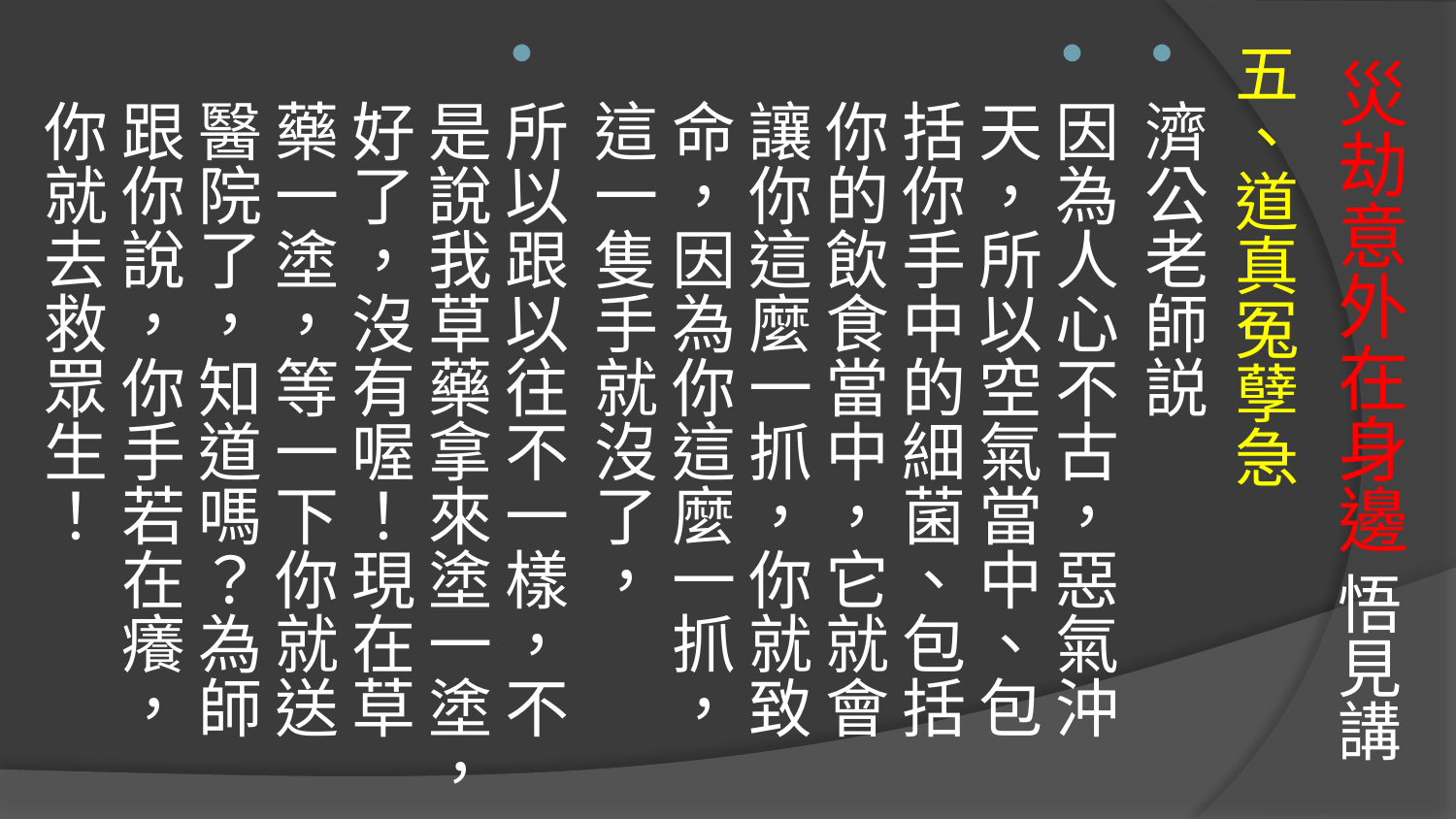

五、道真冤孽急
濟公老師説
因為人心不古，惡氣沖天，所以空氣當中、包括你手中的細菌、包括你的飲食當中，它就會讓你這麼一抓，你就致命，因為你這麼一抓，這一隻手就沒了，
所以跟以往不一樣，不是說我草藥拿來塗一塗，好了，沒有喔！現在草藥一塗，等一下你就送醫院了，知道嗎？為師跟你說，你手若在癢，你就去救眾生！
# 災劫意外在身邊 悟見講